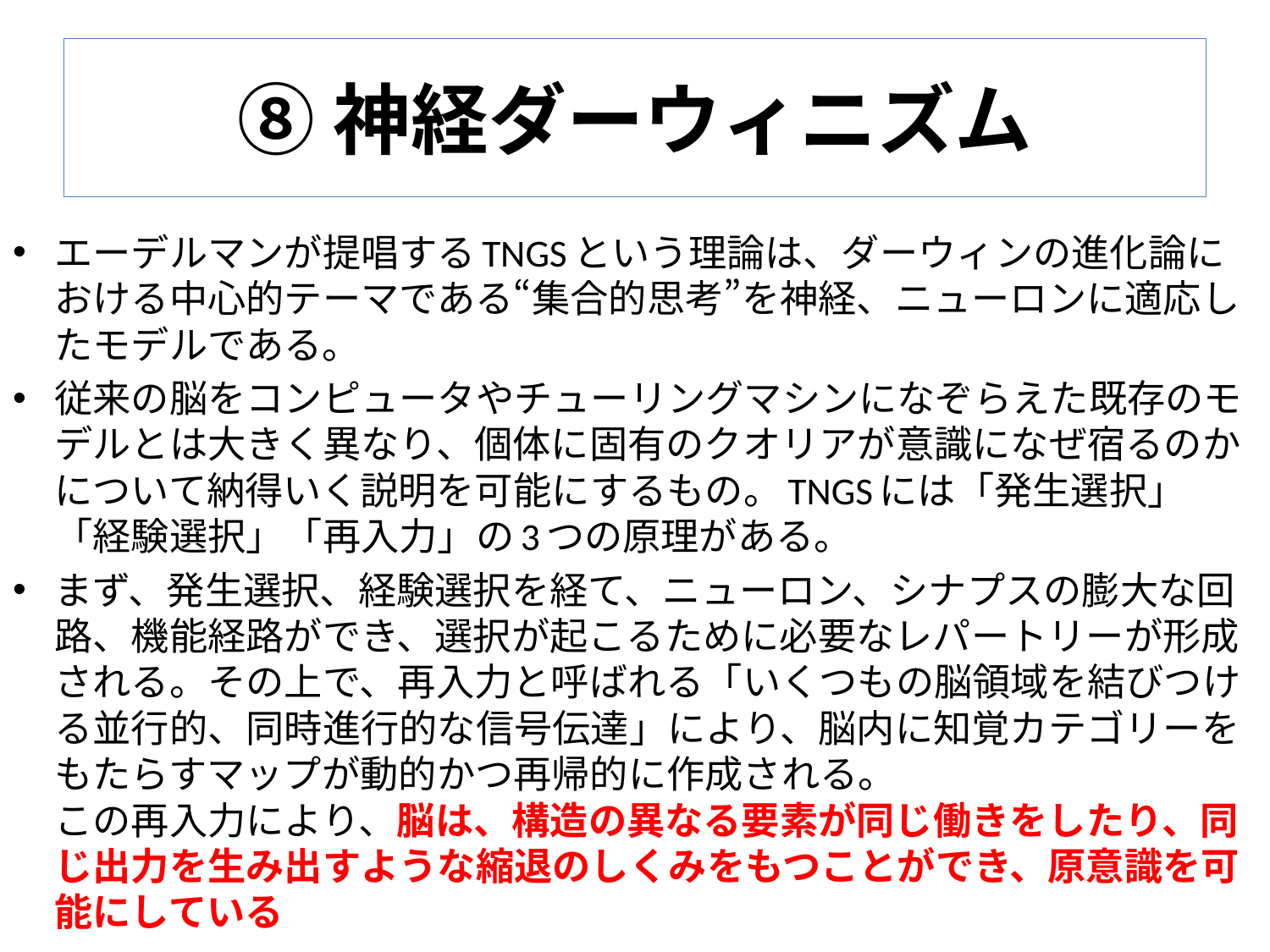

# ⑧神経ダーウィニズム
エーデルマンが提唱するTNGSという理論は、ダーウィンの進化論における中心的テーマである“集合的思考”を神経、ニューロンに適応したモデルである。
従来の脳をコンピュータやチューリングマシンになぞらえた既存のモデルとは大きく異なり、個体に固有のクオリアが意識になぜ宿るのかについて納得いく説明を可能にするもの。TNGSには「発生選択」「経験選択」「再入力」の3つの原理がある。
まず、発生選択、経験選択を経て、ニューロン、シナプスの膨大な回路、機能経路ができ、選択が起こるために必要なレパートリーが形成される。その上で、再入力と呼ばれる「いくつもの脳領域を結びつける並行的、同時進行的な信号伝達」により、脳内に知覚カテゴリーをもたらすマップが動的かつ再帰的に作成される。
この再入力により、脳は、構造の異なる要素が同じ働きをしたり、同じ出力を生み出すような縮退のしくみをもつことができ、原意識を可能にしている